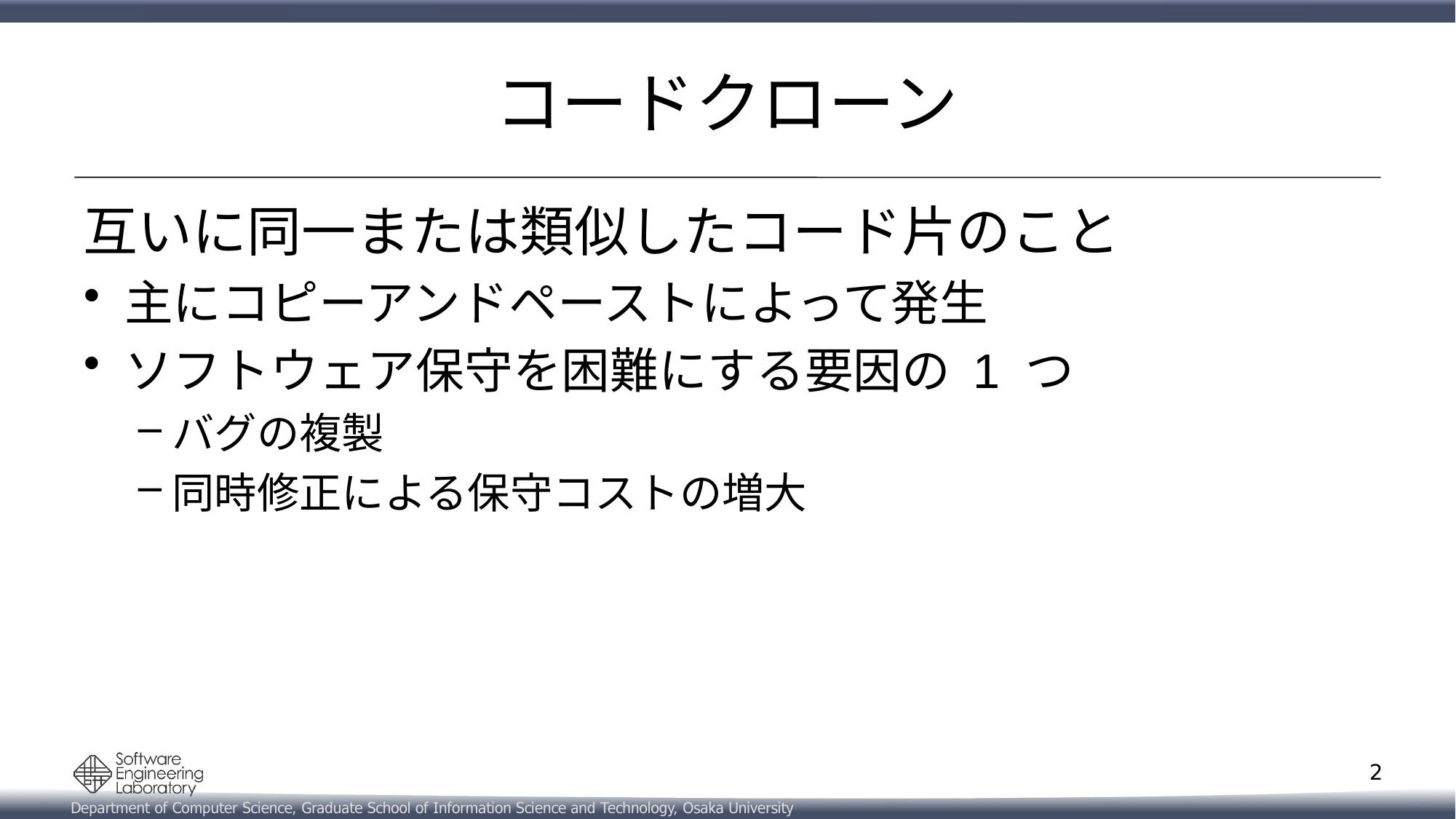

# コードクローン
互いに同一または類似したコード片のこと
主にコピーアンドペーストによって発生
ソフトウェア保守を困難にする要因の 1 つ
バグの複製
同時修正による保守コストの増大
2